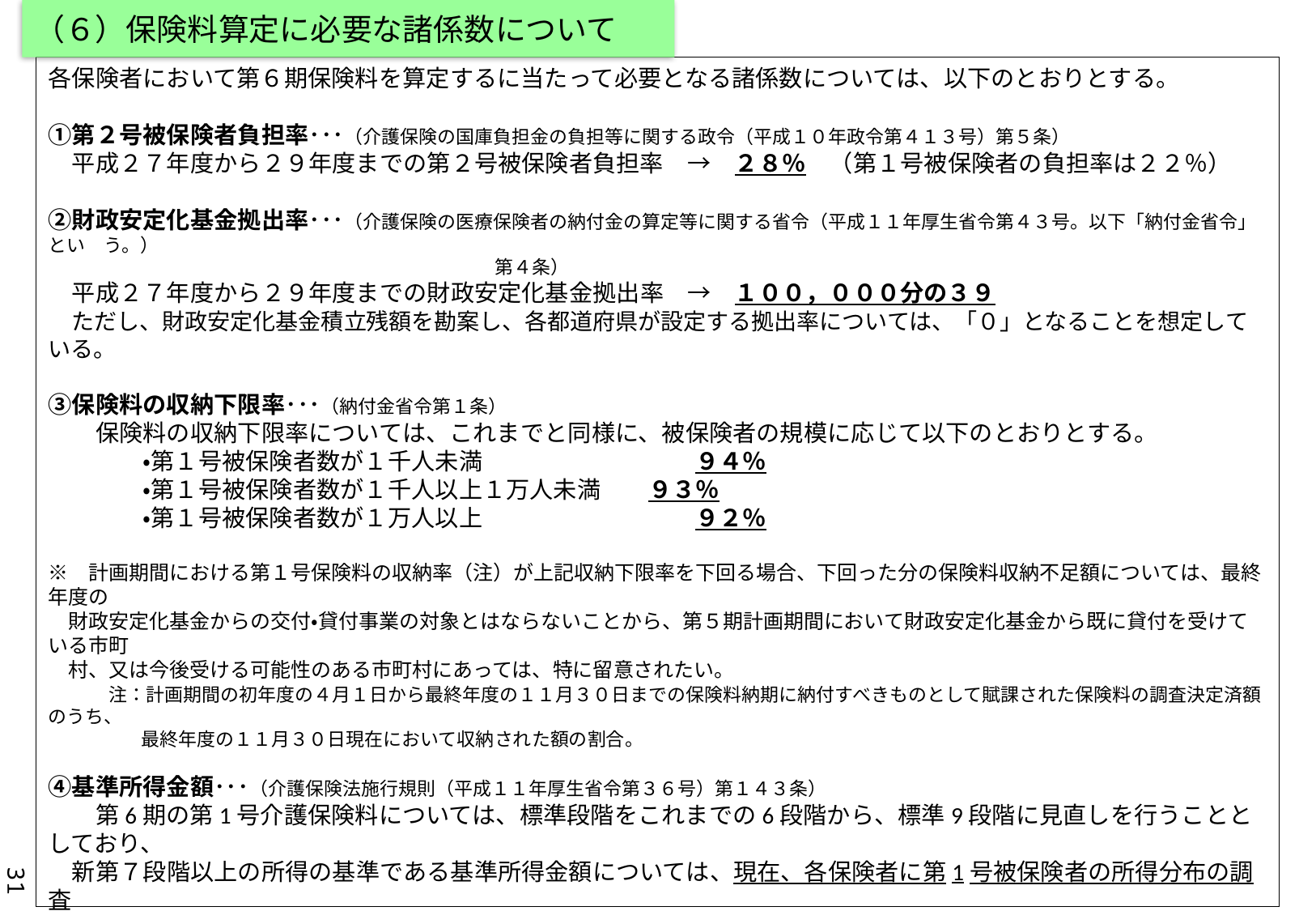

（６）保険料算定に必要な諸係数について
# 各保険者において第６期保険料を算定するに当たって必要となる諸係数については、以下のとおりとする。 ①第２号被保険者負担率･･･（介護保険の国庫負担金の負担等に関する政令（平成１０年政令第４１３号）第５条） 　平成２７年度から２９年度までの第２号被保険者負担率　→　２８％　（第１号被保険者の負担率は２２％）   ②財政安定化基金拠出率･･･（介護保険の医療保険者の納付金の算定等に関する省令（平成１１年厚生省令第４３号。以下「納付金省令」とい　う。） 　　　　　　　　　　　　　　　　　　　　　　　　第４条） 　平成２７年度から２９年度までの財政安定化基金拠出率　→　１００，０００分の３９ 　ただし、財政安定化基金積立残額を勘案し、各都道府県が設定する拠出率については、「０」となることを想定している。    ③保険料の収納下限率･･･（納付金省令第１条） 　　保険料の収納下限率については、これまでと同様に、被保険者の規模に応じて以下のとおりとする。 　　　　・第１号被保険者数が１千人未満　　　　　　　　　９４％ 　　　　・第１号被保険者数が１千人以上１万人未満　　９３％ 　　　　・第１号被保険者数が１万人以上　　　　　　　　　９２％ ※　計画期間における第１号保険料の収納率（注）が上記収納下限率を下回る場合、下回った分の保険料収納不足額については、最終年度の 　財政安定化基金からの交付・貸付事業の対象とはならないことから、第５期計画期間において財政安定化基金から既に貸付を受けている市町 　村、又は今後受ける可能性のある市町村にあっては、特に留意されたい。 　　　注：計画期間の初年度の４月１日から最終年度の１１月３０日までの保険料納期に納付すべきものとして賦課された保険料の調査決定済額のうち、 　　　　　最終年度の１１月３０日現在において収納された額の割合。 ④基準所得金額･･･（介護保険法施行規則（平成１１年厚生省令第３６号）第１４３条） 　　第6期の第1号介護保険料については、標準段階をこれまでの6段階から、標準9段階に見直しを行うこととしており、 　新第７段階以上の所得の基準である基準所得金額については、現在、各保険者に第1号被保険者の所得分布の調査 　を依頼しており（平成26年６月27日付け事務連絡）、その調査結果を踏まえて別途お示しする。 　  ⑤後期高齢者加入割合補正係数及び所得段階別加入割合補正係数に係る数値 　　　･･･（介護保険の調整交付金の交付額の算定に関する省令（平成１２年厚生省令第２６号）第５条及び第６条） 　　後期高齢者加入割合補正係数については別途保険者に依頼する調査、所得段階別加入割合補正係数については④と 　　同様、第１号被保険者の所得分布の調査の結果を踏まえて別途お示しする。
31